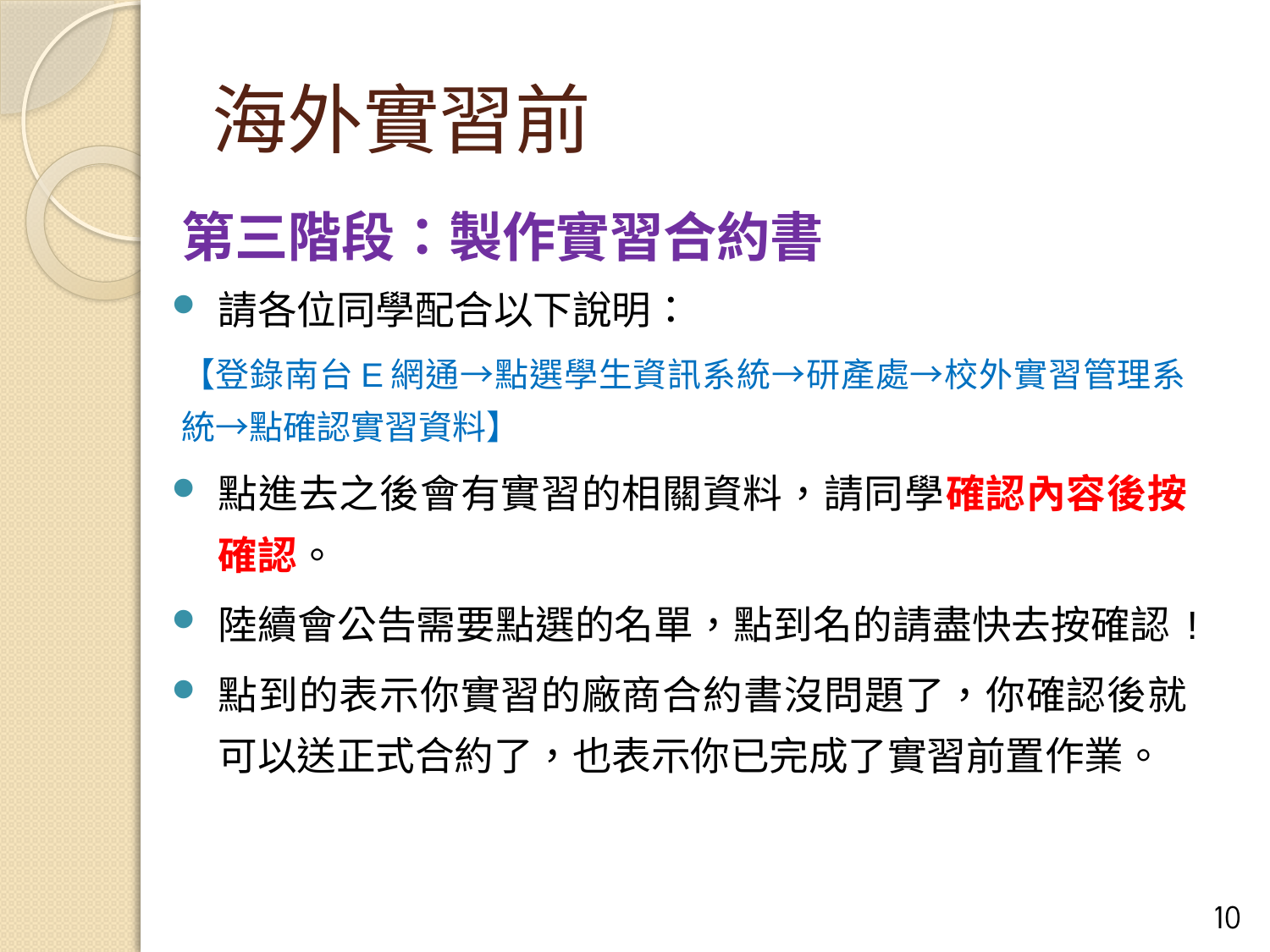

# 海外實習前
第三階段：製作實習合約書
請各位同學配合以下說明：
【登錄南台E網通→點選學生資訊系統→研產處→校外實習管理系統→點確認實習資料】
點進去之後會有實習的相關資料，請同學確認內容後按確認。
陸續會公告需要點選的名單，點到名的請盡快去按確認 !
點到的表示你實習的廠商合約書沒問題了，你確認後就可以送正式合約了，也表示你已完成了實習前置作業。

10